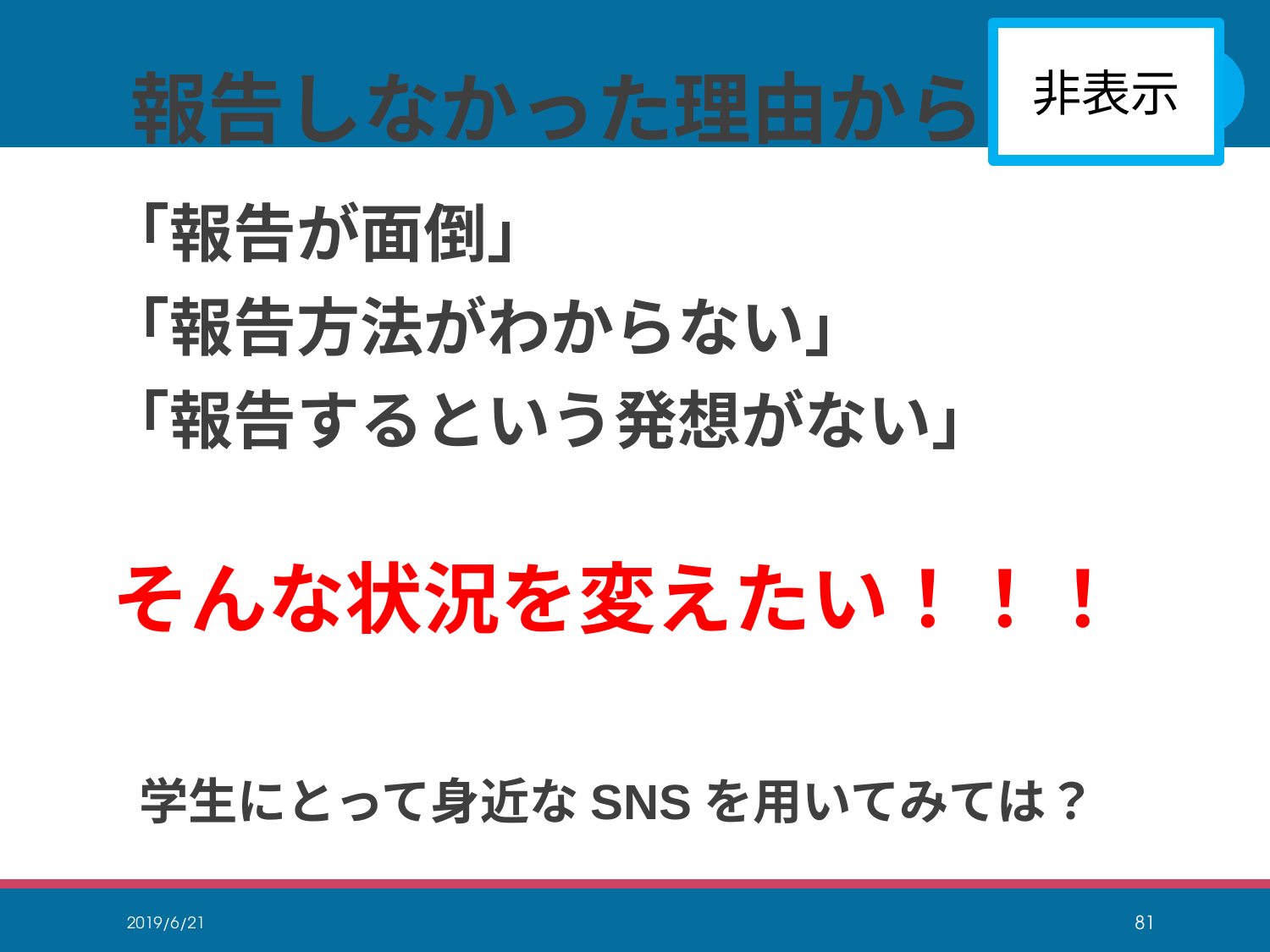

# 報告しなかった理由から
非表示
「報告が面倒」
「報告方法がわからない」
「報告するという発想がない」

そんな状況を変えたい！！！

学生にとって身近なSNSを用いてみては？

2019/6/21
81